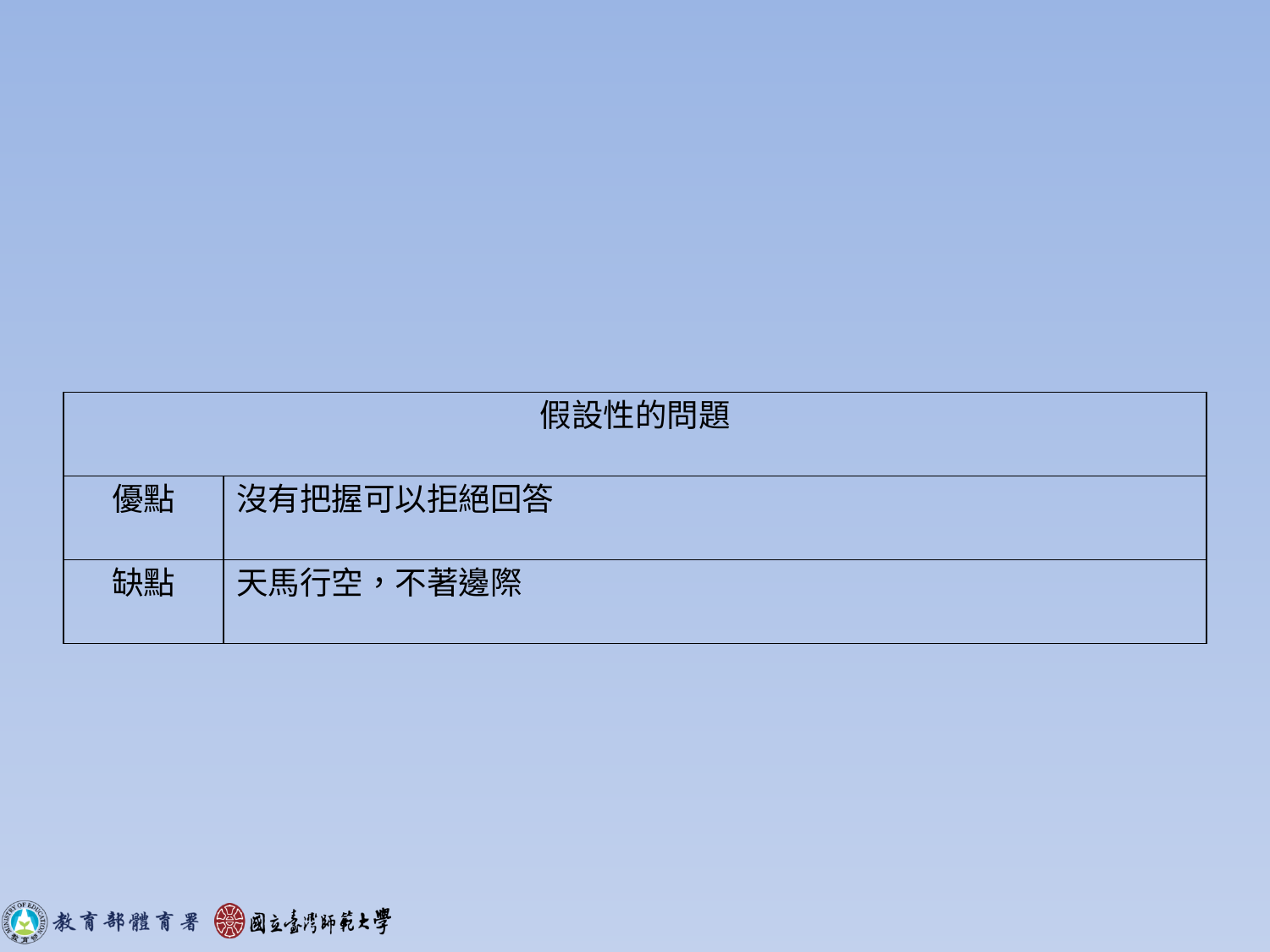

#
| 假設性的問題 |  |
| --- | --- |
| 優點 | 沒有把握可以拒絕回答 |
| 缺點 | 天馬行空，不著邊際 |